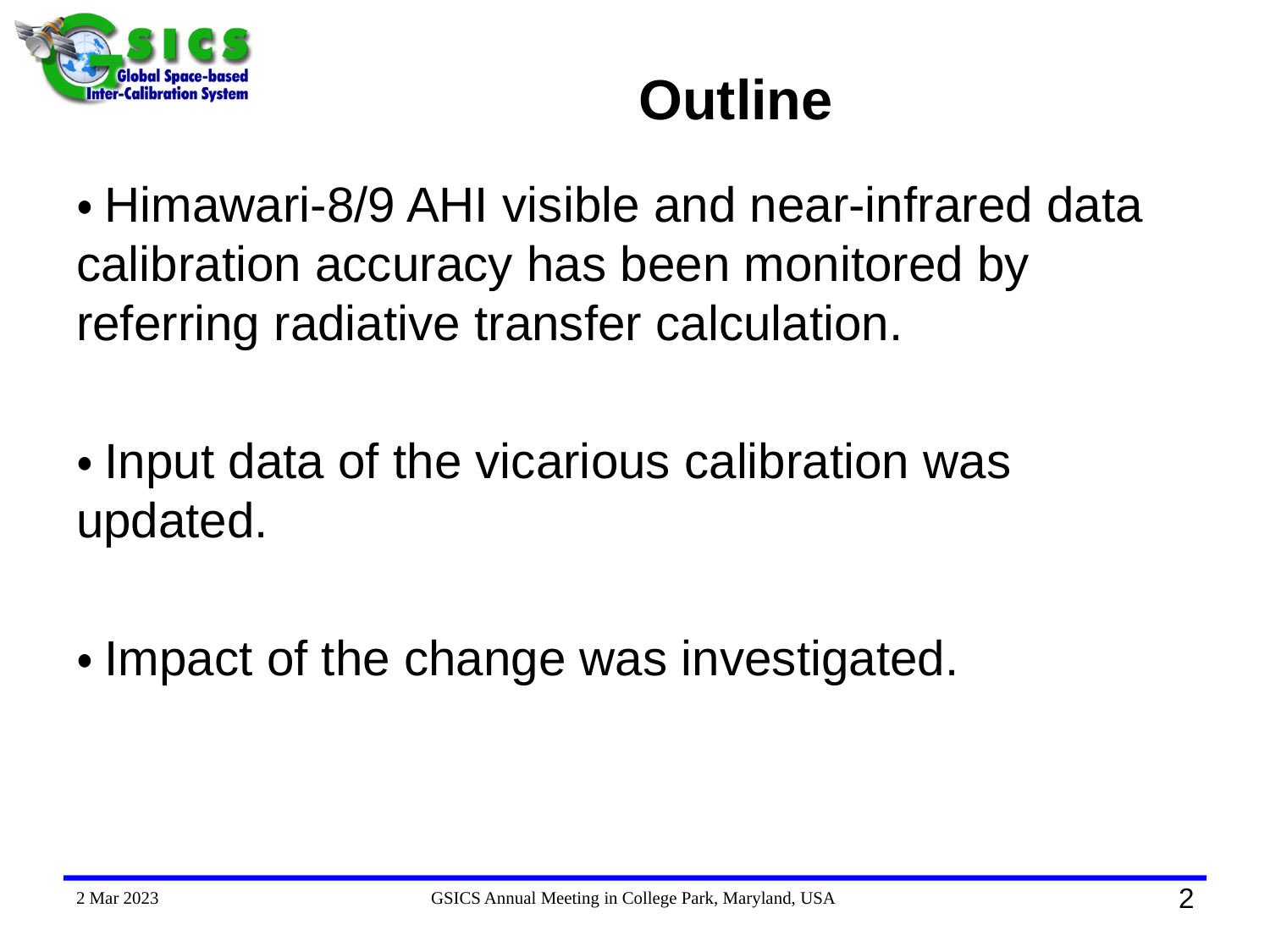

# Outline
・Himawari-8/9 AHI visible and near-infrared data calibration accuracy has been monitored by referring radiative transfer calculation.

・Input data of the vicarious calibration was updated.

・Impact of the change was investigated.
2 Mar 2023
GSICS Annual Meeting in College Park, Maryland, USA
2